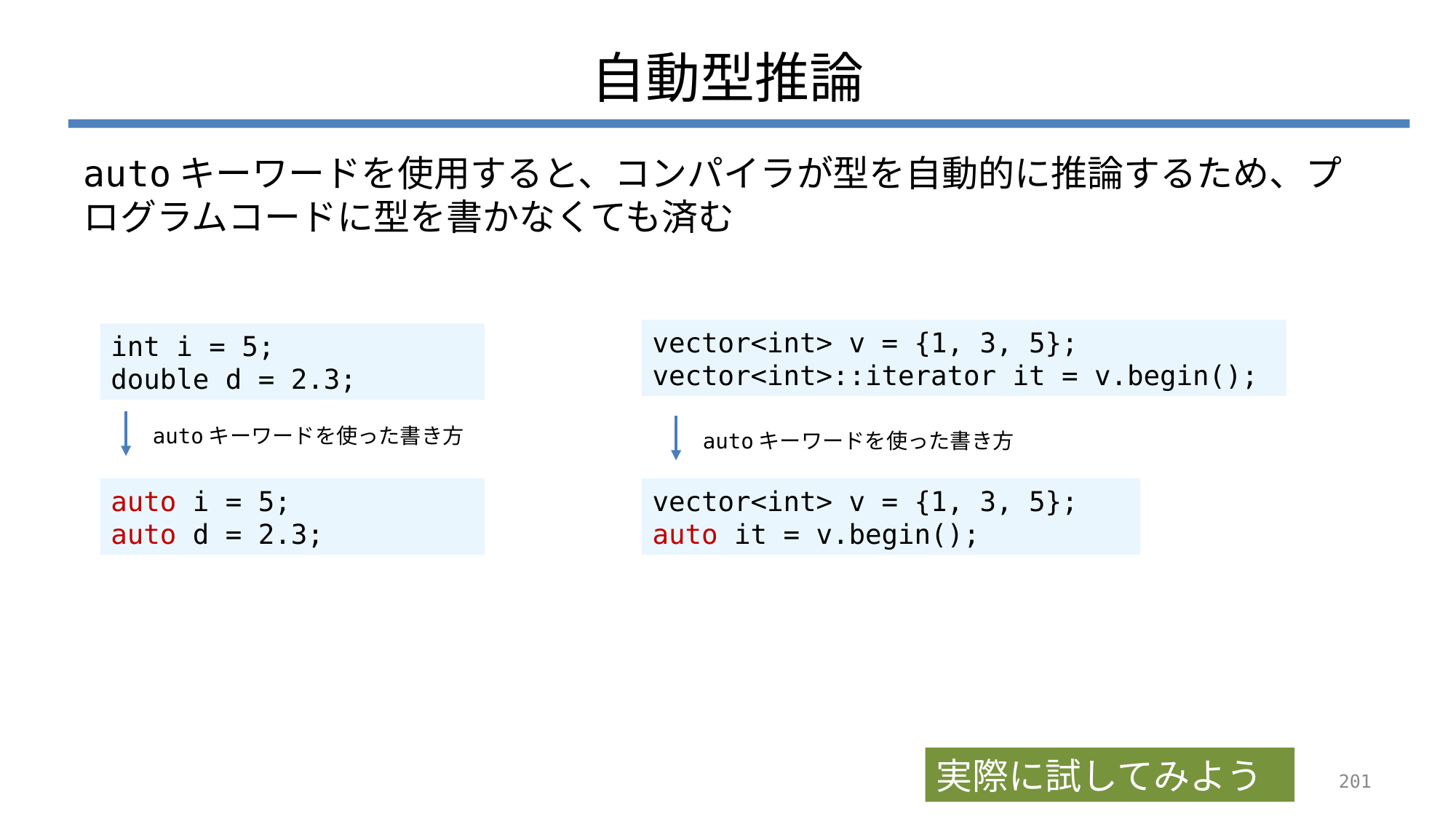

# 自動型推論
autoキーワードを使用すると、コンパイラが型を自動的に推論するため、プログラムコードに型を書かなくても済む
vector<int> v = {1, 3, 5};
vector<int>::iterator it = v.begin();
int i = 5;
double d = 2.3;
autoキーワードを使った書き方
autoキーワードを使った書き方
auto i = 5;
auto d = 2.3;
vector<int> v = {1, 3, 5};
auto it = v.begin();
実際に試してみよう
201